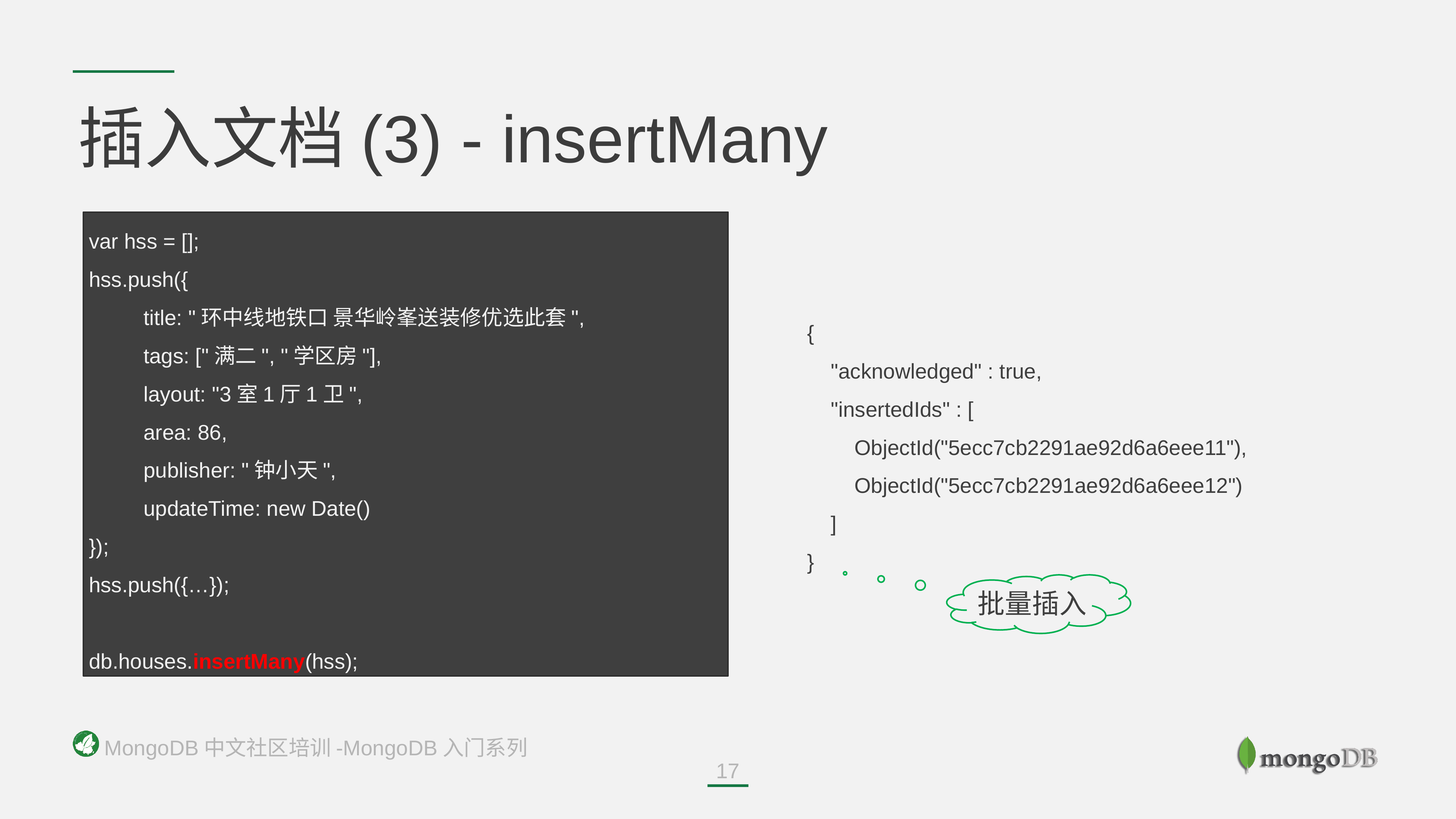

# 插入文档(3) - insertMany
var hss = [];
hss.push({
	title: "环中线地铁口 景华岭峯送装修优选此套",
	tags: ["满二", "学区房"],
	layout: "3室1厅1卫",
	area: 86,
	publisher: "钟小天",
	updateTime: new Date()
});
hss.push({…});

db.houses.insertMany(hss);
{
    "acknowledged" : true,
    "insertedIds" : [
        ObjectId("5ecc7cb2291ae92d6a6eee11"),
        ObjectId("5ecc7cb2291ae92d6a6eee12")
    ]
}
批量插入